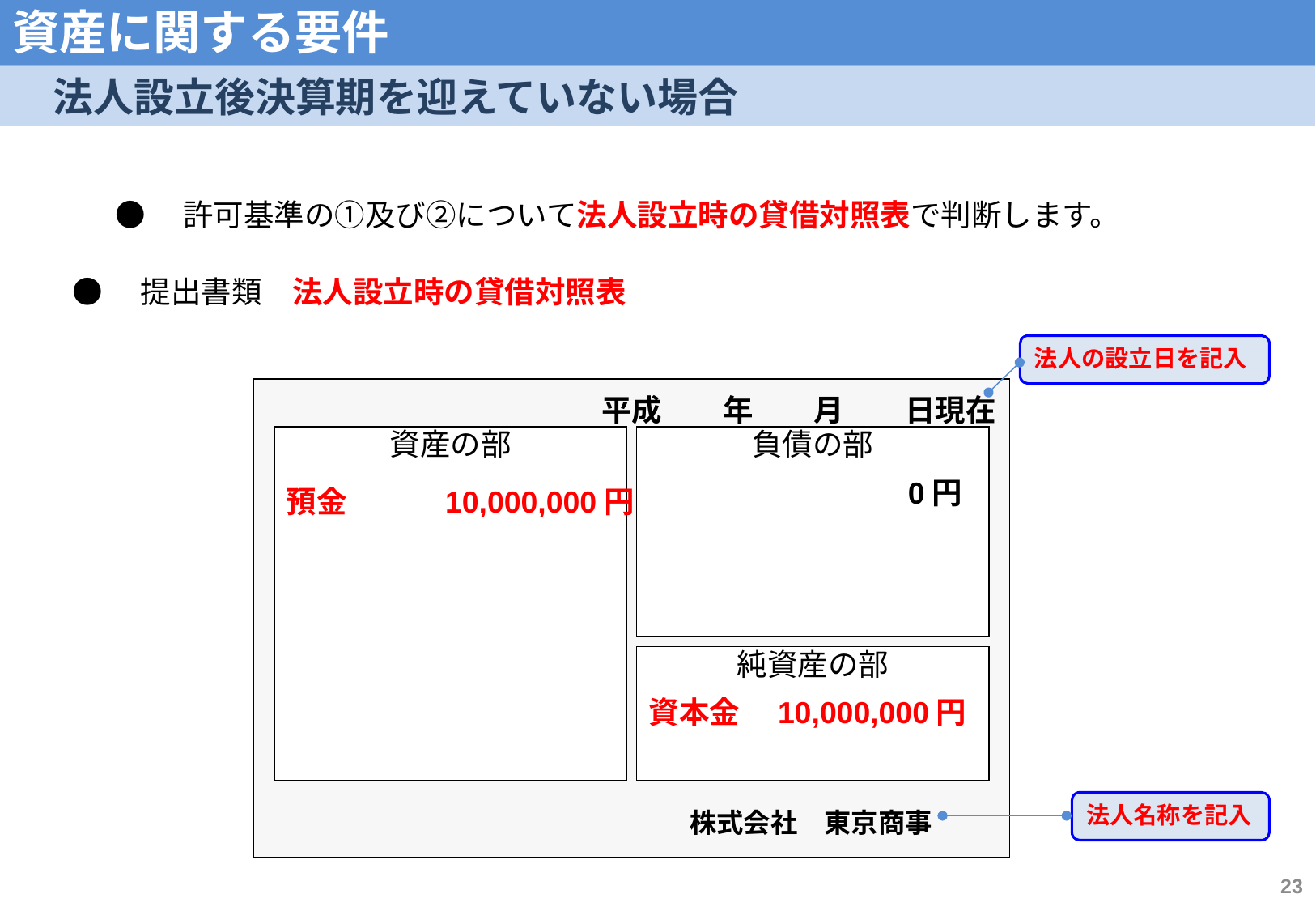

資産に関する要件
　法人設立後決算期を迎えていない場合
●　許可基準の①及び②について法人設立時の貸借対照表で判断します。
●　提出書類　法人設立時の貸借対照表
法人の設立日を記入

平成　　年　　月　　日現在

資産の部

負債の部
0円
預金　　　10,000,000円

純資産の部
資本金　10,000,000円
法人名称を記入
株式会社　東京商事
23